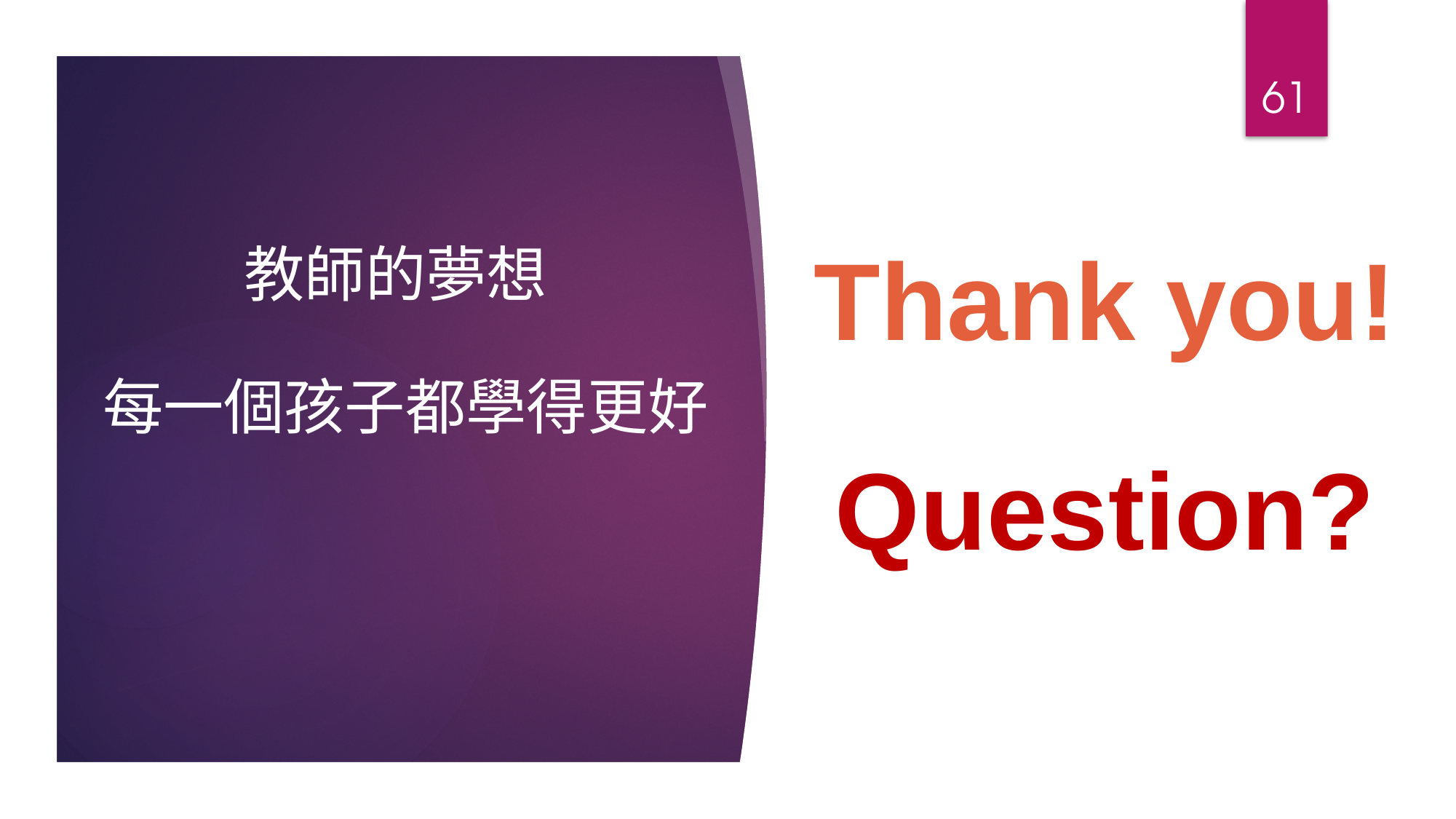

61
教師的夢想

Thank you!
&
Question?

每一個孩子都學得更好